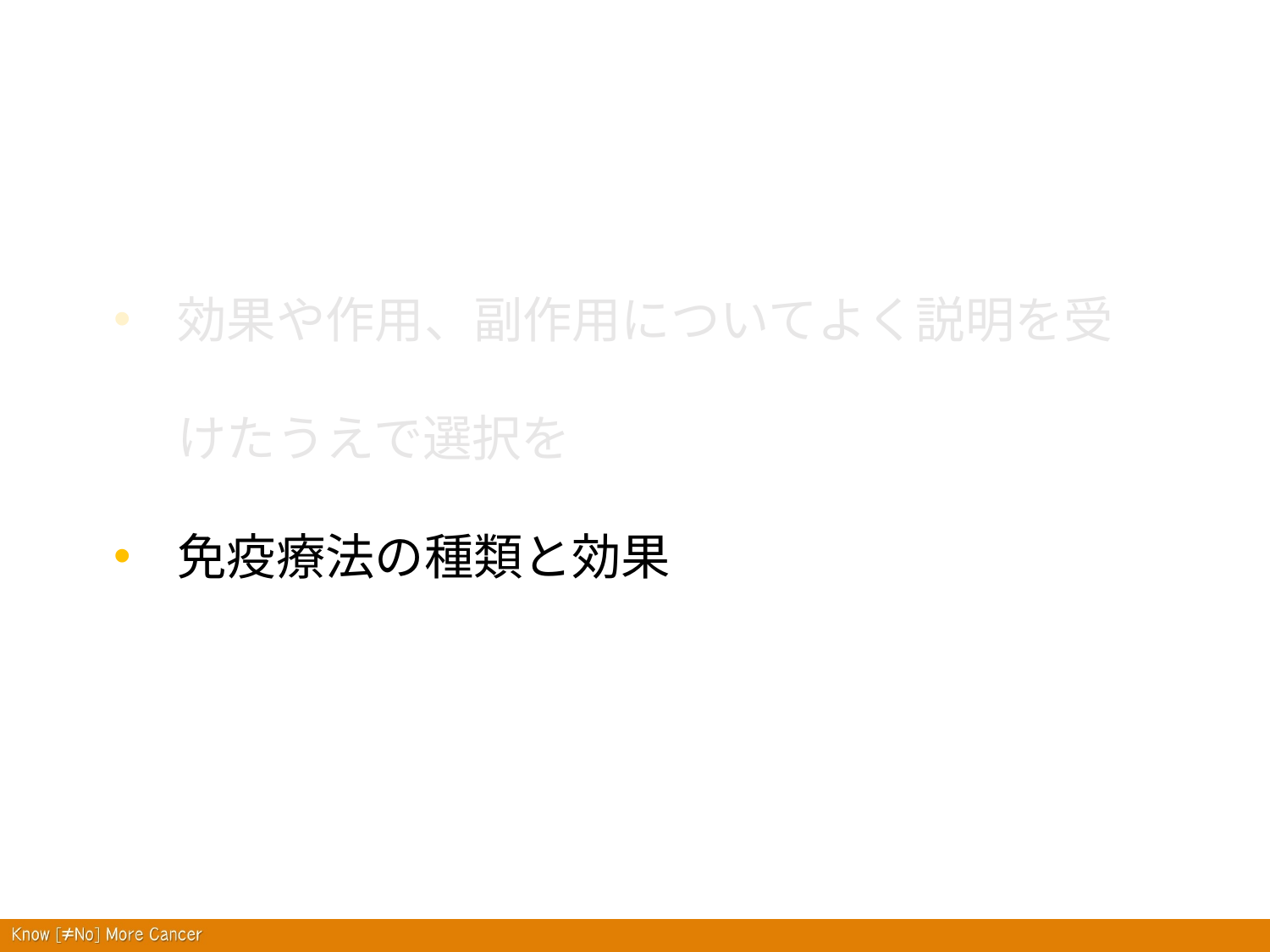

効果や作用、副作用についてよく説明を受けたうえで選択を
免疫療法の種類と効果